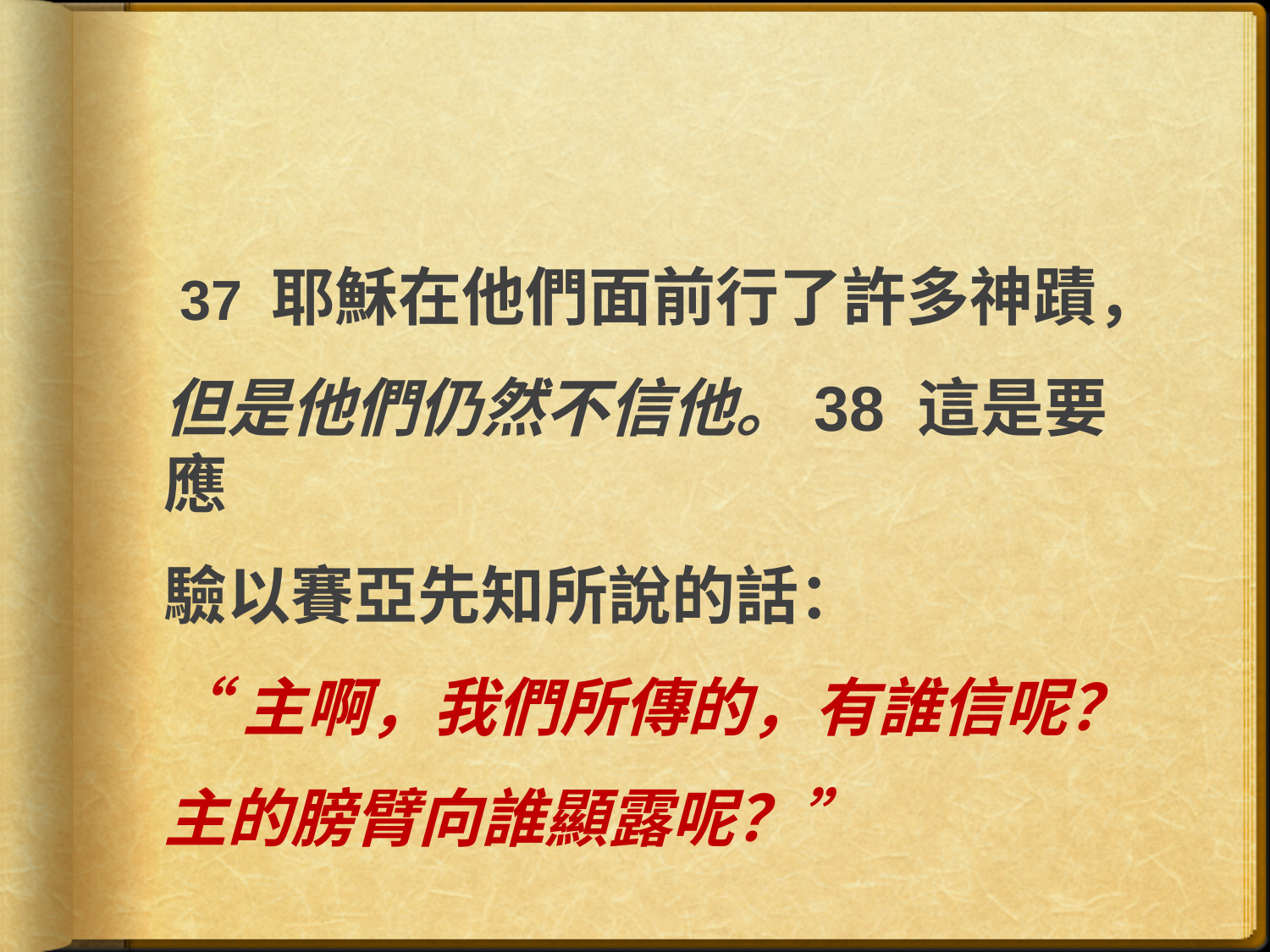

#
 37 耶穌在他們面前行了許多神蹟，
但是他們仍然不信他。38 這是要應
驗以賽亞先知所說的話：
“主啊，我們所傳的，有誰信呢？
主的膀臂向誰顯露呢？”